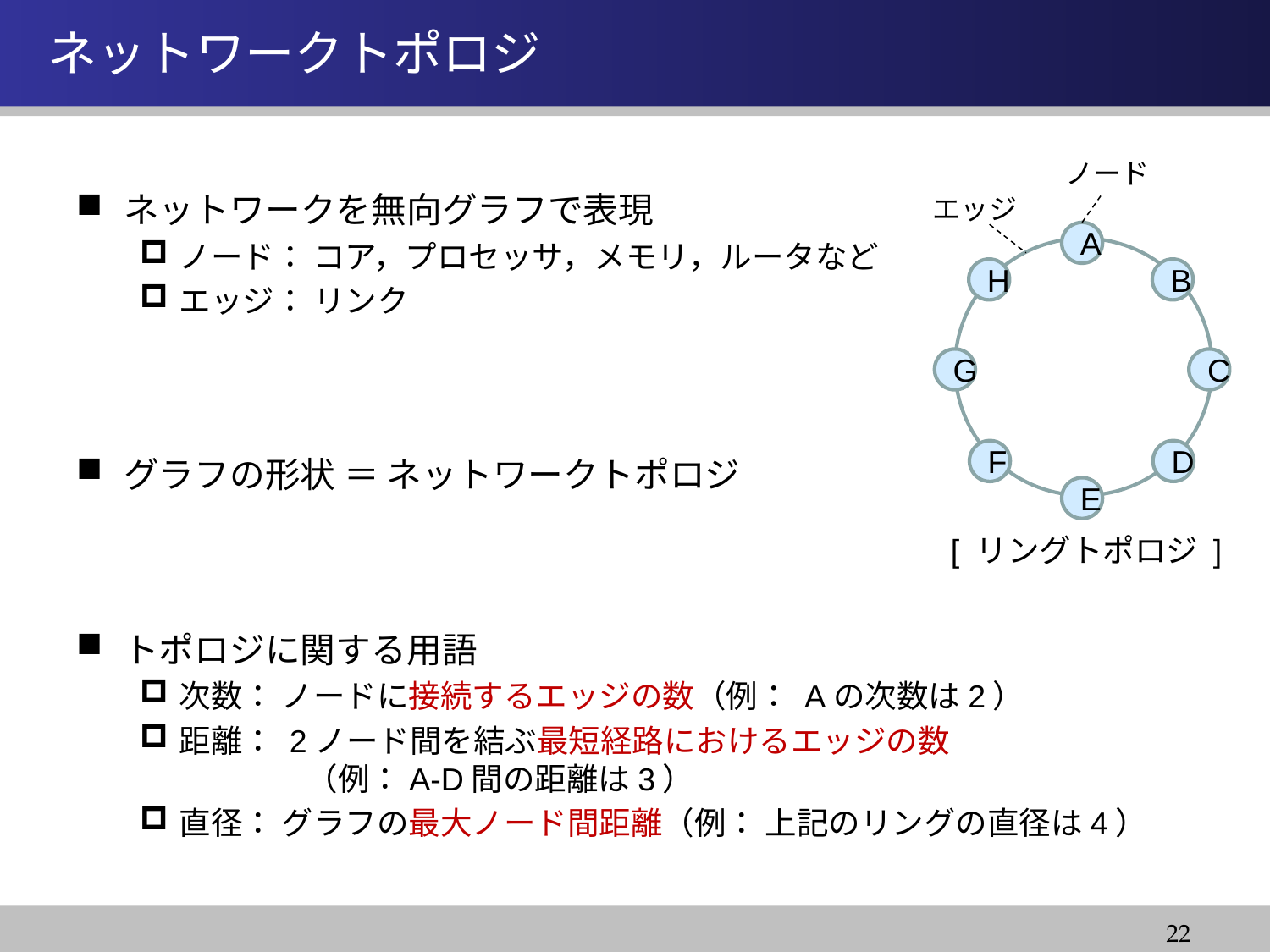

情報システム基盤学基礎１
# ネットワークトポロジ
ノード
ネットワークを無向グラフで表現
ノード： コア，プロセッサ，メモリ，ルータなど
エッジ： リンク

グラフの形状 ＝ ネットワークトポロジ

トポロジに関する用語
次数： ノードに接続するエッジの数（例： Aの次数は2）
距離： 2ノード間を結ぶ最短経路におけるエッジの数
　　　　（例：A-D間の距離は3）
直径： グラフの最大ノード間距離（例： 上記のリングの直径は4）

エッジ
A

H
B
G
C
F
D
E
[ リングトポロジ ]
22